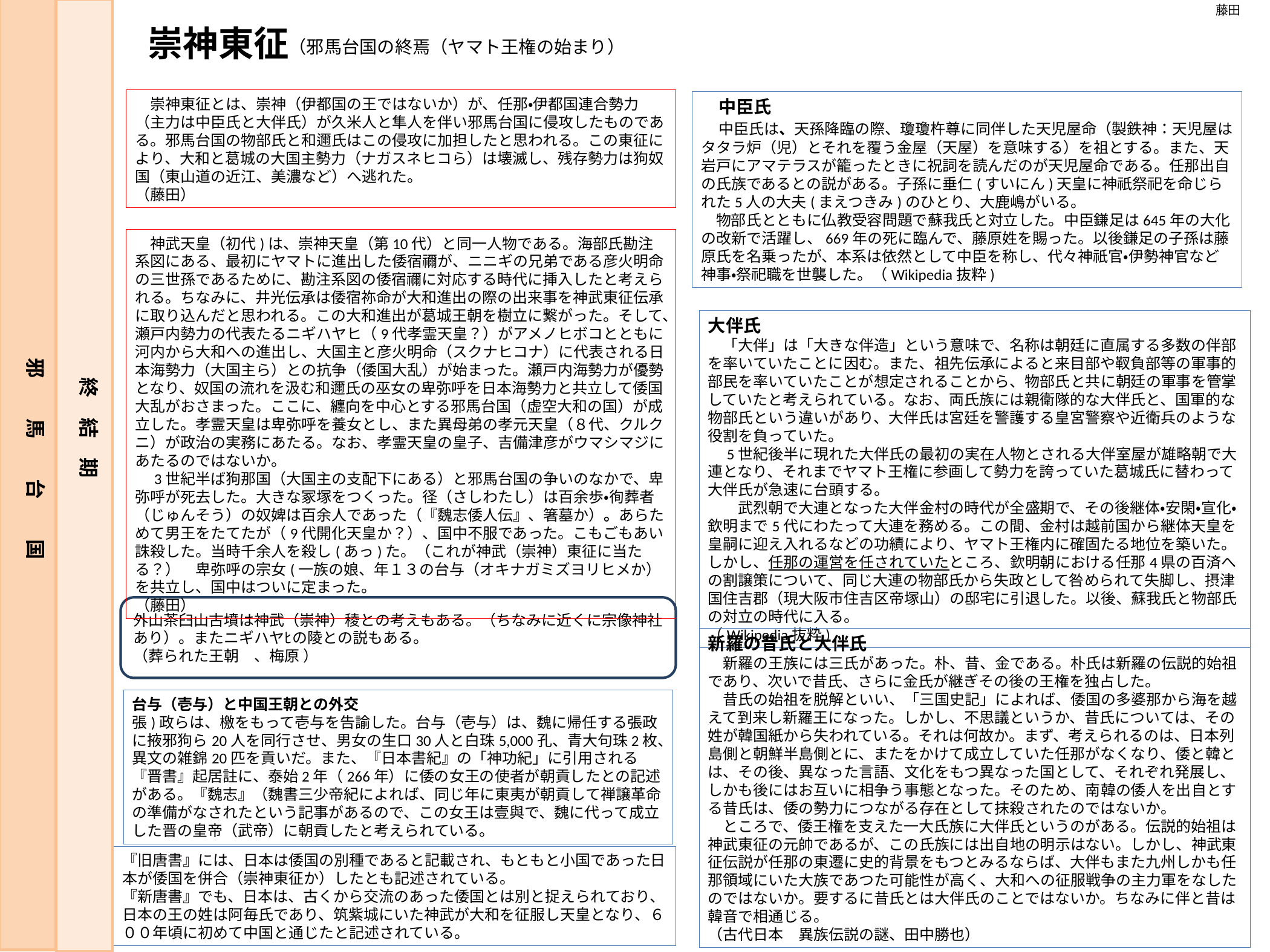

藤田

崇神東征
（邪馬台国の終焉（ヤマト王権の始まり）
　崇神東征とは、崇神（伊都国の王ではないか）が、任那・伊都国連合勢力（主力は中臣氏と大伴氏）が久米人と隼人を伴い邪馬台国に侵攻したものである。邪馬台国の物部氏と和邇氏はこの侵攻に加担したと思われる。この東征により、大和と葛城の大国主勢力（ナガスネヒコら）は壊滅し、残存勢力は狗奴国（東山道の近江、美濃など）へ逃れた。
（藤田）
　中臣氏
　中臣氏は、天孫降臨の際、瓊瓊杵尊に同伴した天児屋命（製鉄神：天児屋はタタラ炉（児）とそれを覆う金屋（天屋）を意味する）を祖とする。また、天岩戸にアマテラスが籠ったときに祝詞を読んだのが天児屋命である。任那出自の氏族であるとの説がある。子孫に垂仁(すいにん)天皇に神祇祭祀を命じられた5人の大夫(まえつきみ)のひとり、大鹿嶋がいる。
　物部氏とともに仏教受容問題で蘇我氏と対立した。中臣鎌足は645年の大化の改新で活躍し、669年の死に臨んで、藤原姓を賜った。以後鎌足の子孫は藤原氏を名乗ったが、本系は依然として中臣を称し、代々神祇官・伊勢神官など神事・祭祀職を世襲した。（Wikipedia抜粋)
　神武天皇（初代)は、崇神天皇（第10代）と同一人物である。海部氏勘注系図にある、最初にヤマトに進出した倭宿禰が、ニニギの兄弟である彦火明命の三世孫であるために、勘注系図の倭宿禰に対応する時代に挿入したと考えられる。ちなみに、井光伝承は倭宿祢命が大和進出の際の出来事を神武東征伝承に取り込んだと思われる。この大和進出が葛城王朝を樹立に繋がった。そして、瀬戸内勢力の代表たるニギハヤヒ（9代孝霊天皇？）がアメノヒボコとともに河内から大和への進出し、大国主と彦火明命（スクナヒコナ）に代表される日本海勢力（大国主ら）との抗争（倭国大乱）が始まった。瀬戸内海勢力が優勢となり、奴国の流れを汲む和邇氏の巫女の卑弥呼を日本海勢力と共立して倭国大乱がおさまった。ここに、纏向を中心とする邪馬台国（虚空大和の国）が成立した。孝霊天皇は卑弥呼を養女とし、また異母弟の孝元天皇（８代、クルクニ）が政治の実務にあたる。なお、孝霊天皇の皇子、吉備津彦がウマシマジにあたるのではないか。
　3世紀半ば狗那国（大国主の支配下にある）と邪馬台国の争いのなかで、卑弥呼が死去した。大きな冢塚をつくった。径（さしわたし）は百余歩・徇葬者（じゅんそう）の奴婢は百余人であった（『魏志倭人伝』、箸墓か）。あらためて男王をたてたが（9代開化天皇か？）、国中不服であった。こもごもあい誅殺した。当時千余人を殺し(あっ)た。（これが神武（崇神）東征に当たる？）　卑弥呼の宗女(一族の娘、年１３の台与（オキナガミズヨリヒメか）を共立し、国中はついに定まった。
（藤田）
大伴氏
　「大伴」は「大きな伴造」という意味で、名称は朝廷に直属する多数の伴部を率いていたことに因む。また、祖先伝承によると来目部や靫負部等の軍事的部民を率いていたことが想定されることから、物部氏と共に朝廷の軍事を管掌していたと考えられている。なお、両氏族には親衛隊的な大伴氏と、国軍的な物部氏という違いがあり、大伴氏は宮廷を警護する皇宮警察や近衛兵のような役割を負っていた。
　5世紀後半に現れた大伴氏の最初の実在人物とされる大伴室屋が雄略朝で大連となり、それまでヤマト王権に参画して勢力を誇っていた葛城氏に替わって大伴氏が急速に台頭する。
　　武烈朝で大連となった大伴金村の時代が全盛期で、その後継体・安閑・宣化・欽明まで5代にわたって大連を務める。この間、金村は越前国から継体天皇を皇嗣に迎え入れるなどの功績により、ヤマト王権内に確固たる地位を築いた。しかし、任那の運営を任されていたところ、欽明朝における任那4県の百済への割譲策について、同じ大連の物部氏から失政として咎められて失脚し、摂津国住吉郡（現大阪市住吉区帝塚山）の邸宅に引退した。以後、蘇我氏と物部氏の対立の時代に入る。
（Wikipedia抜粋)
邪　　馬　　台　　国
終　結　期

外山茶臼山古墳は神武（崇神）稜との考えもある。（ちなみに近くに宗像神社あり）。またニギハヤﾋの陵との説もある。
（葬られた王朝　、梅原 ）

新羅の昔氏と大伴氏
　新羅の王族には三氏があった。朴、昔、金である。朴氏は新羅の伝説的始祖であり、次いで昔氏、さらに金氏が継ぎその後の王権を独占した。
　昔氏の始祖を脱解といい、「三国史記」によれば、倭国の多婆那から海を越えて到来し新羅王になった。しかし、不思議というか、昔氏については、その姓が韓国紙から失われている。それは何故か。まず、考えられるのは、日本列島側と朝鮮半島側とに、またをかけて成立していた任那がなくなり、倭と韓とは、その後、異なった言語、文化をもつ異なった国として、それぞれ発展し、しかも後にはお互いに相争う事態となった。そのため、南韓の倭人を出自とする昔氏は、倭の勢力につながる存在として抹殺されたのではないか。
　ところで、倭王権を支えた一大氏族に大伴氏というのがある。伝説的始祖は神武東征の元帥であるが、この氏族には出自地の明示はない。しかし、神武東征伝説が任那の東遷に史的背景をもつとみるならば、大伴もまた九州しかも任那領域にいた大族であつた可能性が高く、大和への征服戦争の主力軍をなしたのではないか。要するに昔氏とは大伴氏のことではないか。ちなみに伴と昔は韓音で相通じる。
（古代日本　異族伝説の謎、田中勝也）
台与（壱与）と中国王朝との外交
張)政らは、檄をもって壱与を告諭した。台与（壱与）は、魏に帰任する張政に掖邪狗ら20人を同行させ、男女の生口30人と白珠5,000孔、青大句珠2枚、異文の雑錦20匹を貢いだ。また、『日本書紀』の「神功紀」に引用される『晋書』起居註に、泰始2年（266年）に倭の女王の使者が朝貢したとの記述がある。『魏志』（魏書三少帝紀によれば、同じ年に東夷が朝貢して禅譲革命の準備がなされたという記事があるので、この女王は壹與で、魏に代って成立した晋の皇帝（武帝）に朝貢したと考えられている。
『旧唐書』には、日本は倭国の別種であると記載され、もともと小国であった日本が倭国を併合（崇神東征か）したとも記述されている。
『新唐書』でも、日本は、古くから交流のあった倭国とは別と捉えられており、日本の王の姓は阿毎氏であり、筑紫城にいた神武が大和を征服し天皇となり、６００年頃に初めて中国と通じたと記述されている。